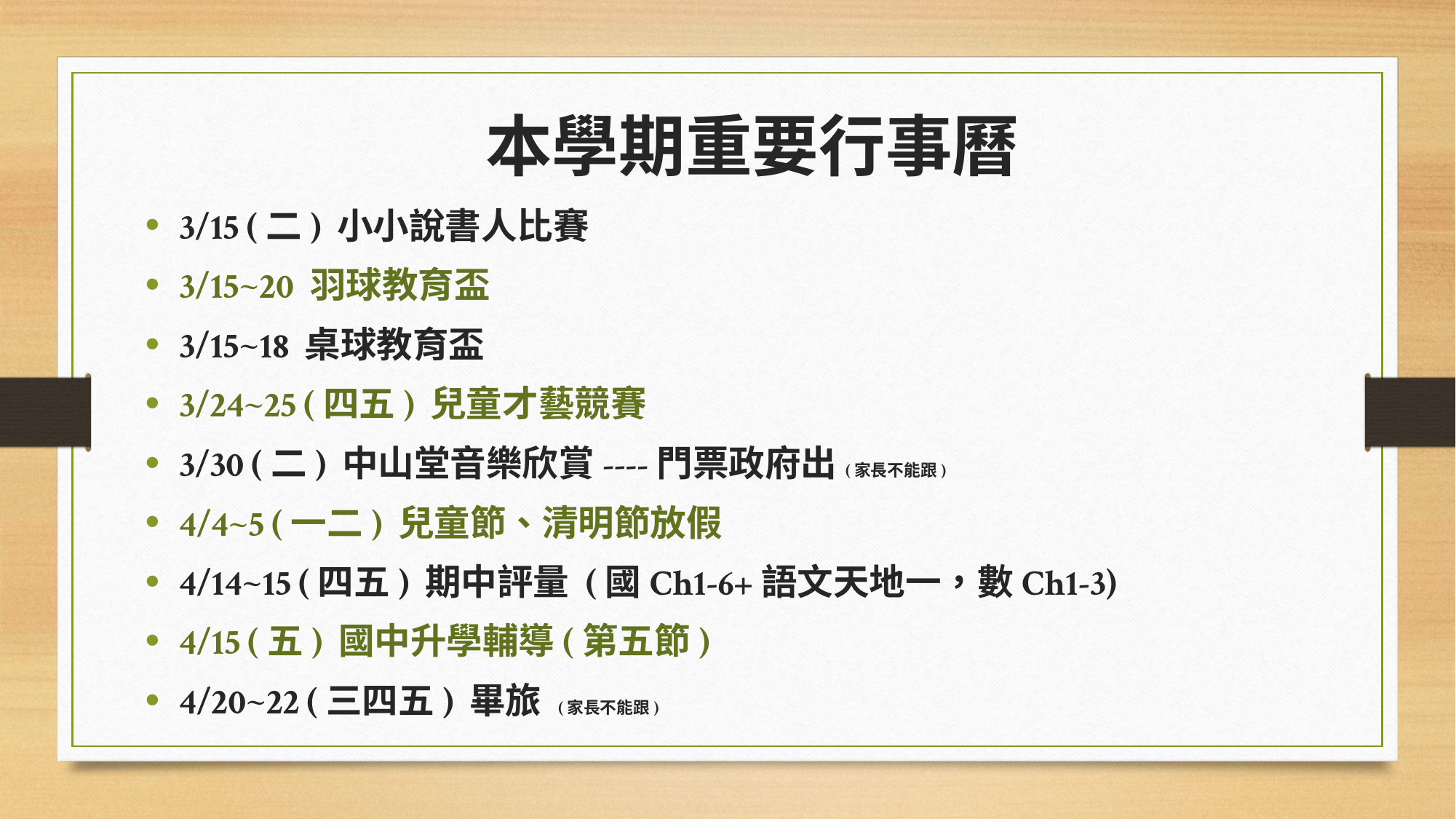

本學期重要行事曆
3/15 (二) 小小說書人比賽
3/15~20 羽球教育盃
3/15~18 桌球教育盃
3/24~25 (四五) 兒童才藝競賽
3/30 (二) 中山堂音樂欣賞----門票政府出(家長不能跟)
4/4~5 (一二) 兒童節、清明節放假
4/14~15 (四五) 期中評量 (國Ch1-6+語文天地一，數Ch1-3)
4/15 (五) 國中升學輔導(第五節)
4/20~22 (三四五) 畢旅 (家長不能跟)